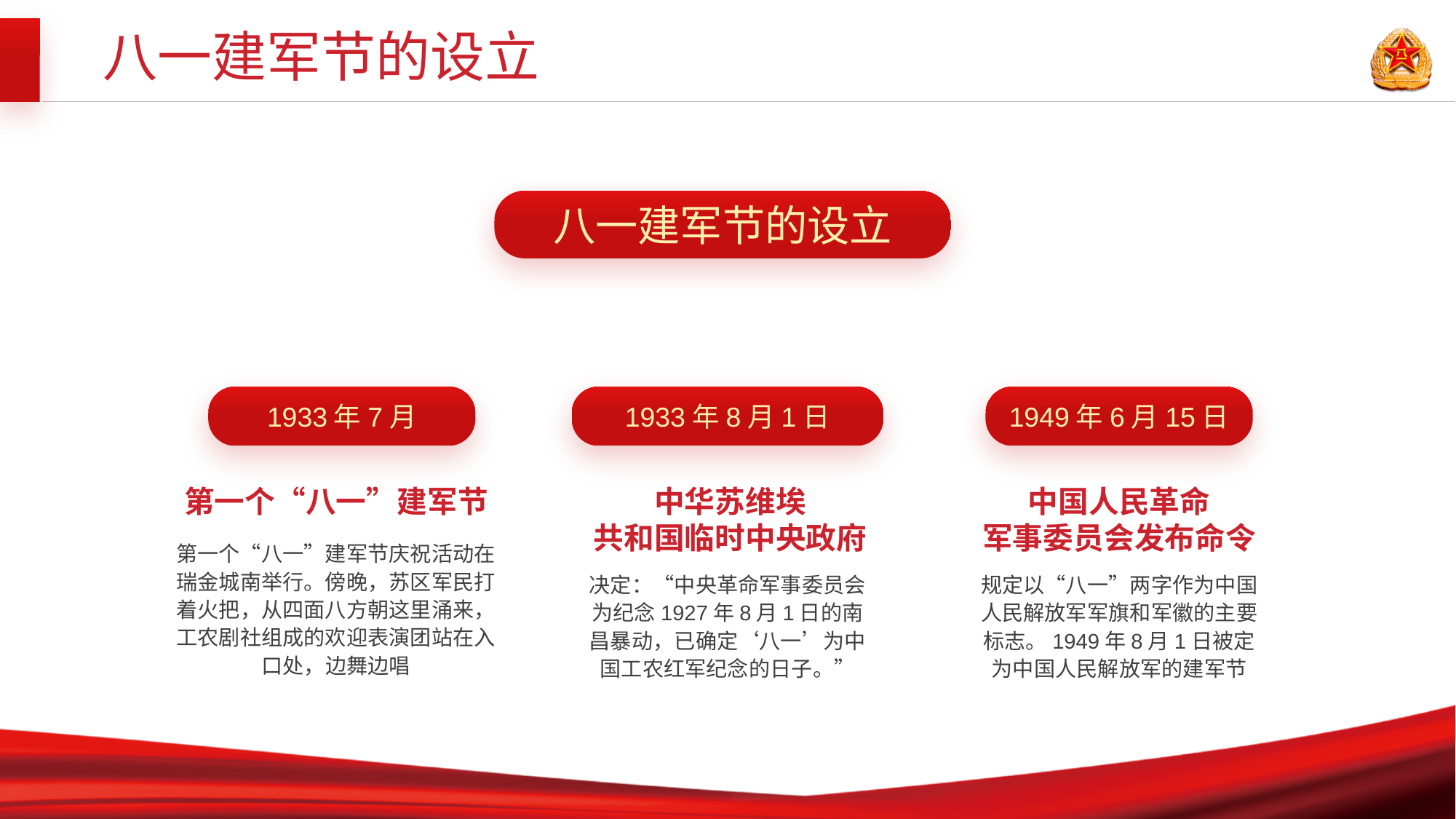

八一建军节的设立
八一建军节的设立

1933年7月
1933年8月1日
1949年6月15日
第一个“八一”建军节
中华苏维埃
共和国临时中央政府
中国人民革命
军事委员会发布命令
第一个“八一”建军节庆祝活动在瑞金城南举行。傍晚，苏区军民打着火把，从四面八方朝这里涌来，工农剧社组成的欢迎表演团站在入口处，边舞边唱
决定：“中央革命军事委员会为纪念1927年8月1日的南昌暴动，已确定‘八一’为中国工农红军纪念的日子。”
规定以“八一”两字作为中国人民解放军军旗和军徽的主要标志。1949年8月1日被定为中国人民解放军的建军节